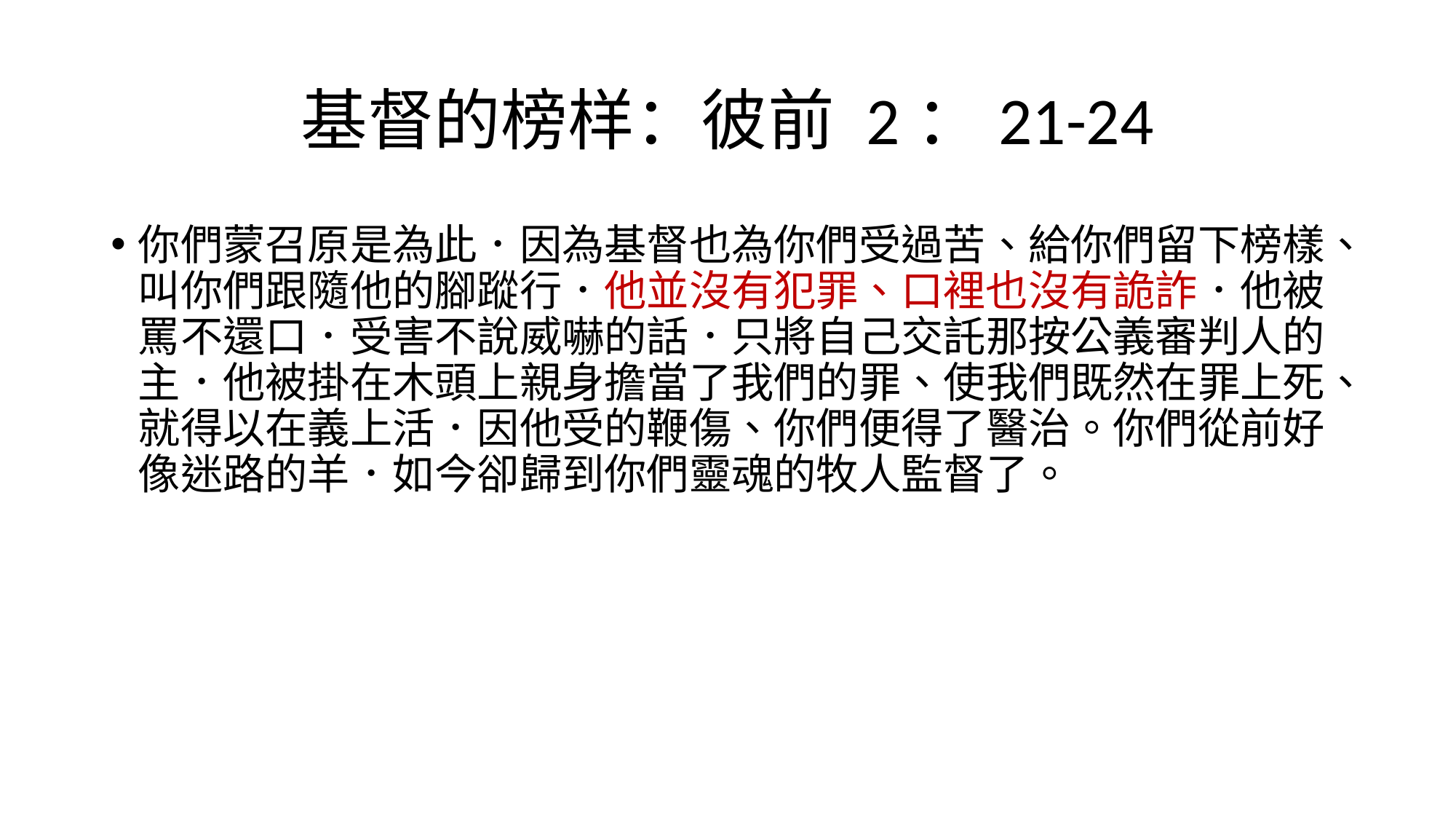

# 基督的榜样：彼前 2：21-24
你們蒙召原是為此．因為基督也為你們受過苦、給你們留下榜樣、叫你們跟隨他的腳蹤行．他並沒有犯罪、口裡也沒有詭詐．他被罵不還口．受害不說威嚇的話．只將自己交託那按公義審判人的主．他被掛在木頭上親身擔當了我們的罪、使我們既然在罪上死、就得以在義上活．因他受的鞭傷、你們便得了醫治。你們從前好像迷路的羊．如今卻歸到你們靈魂的牧人監督了。